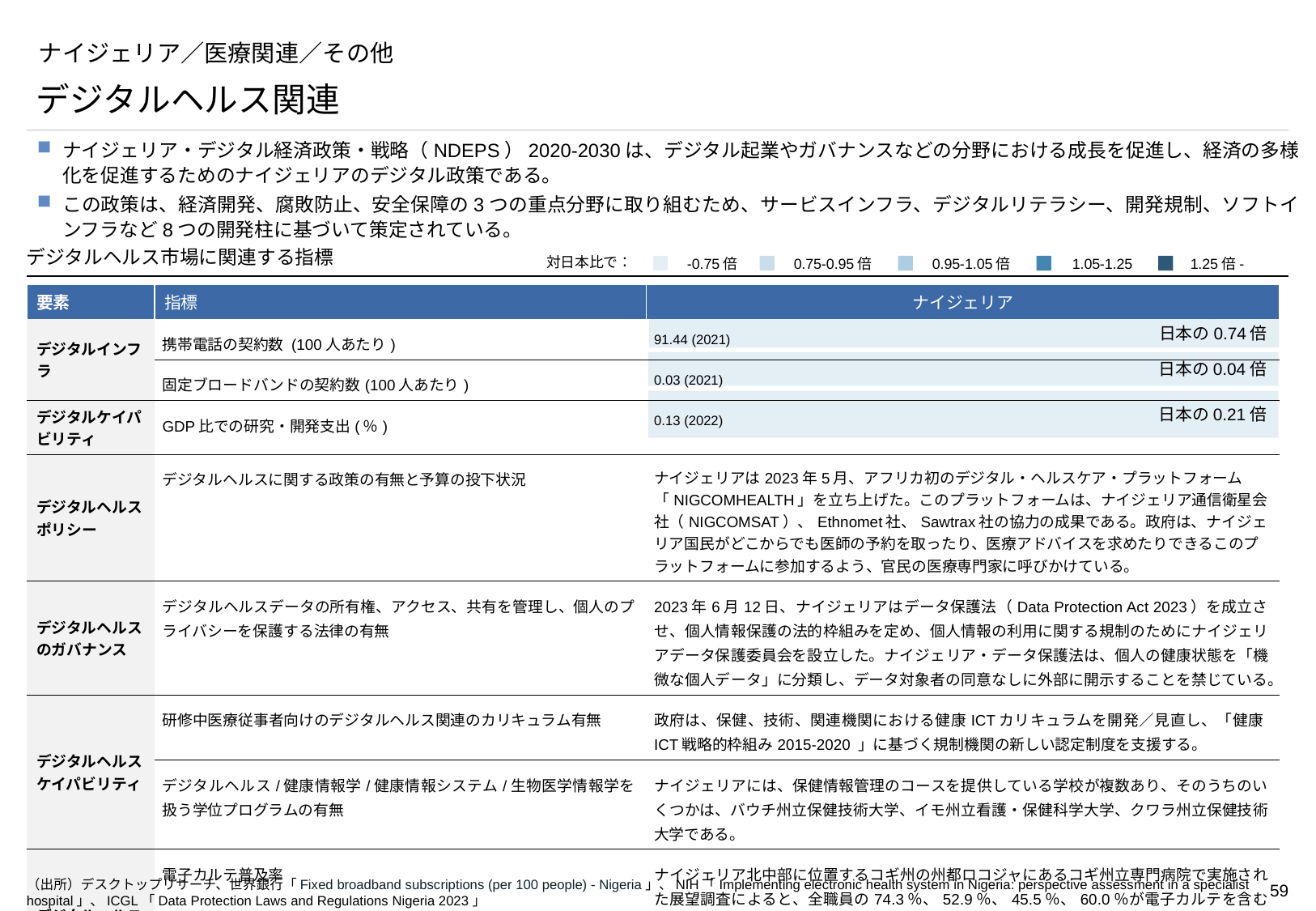

# ナイジェリア／医療関連／その他
デジタルヘルス関連
ナイジェリア・デジタル経済政策・戦略（NDEPS）2020-2030は、デジタル起業やガバナンスなどの分野における成長を促進し、経済の多様化を促進するためのナイジェリアのデジタル政策である。
この政策は、経済開発、腐敗防止、安全保障の3つの重点分野に取り組むため、サービスインフラ、デジタルリテラシー、開発規制、ソフトインフラなど8つの開発柱に基づいて策定されている。
デジタルヘルス市場に関連する指標
対日本比で：
-0.75倍

0.75-0.95倍

0.95-1.05倍

1.05-1.25

1.25倍-

| 要素 | 指標 | ナイジェリア |
| --- | --- | --- |
| デジタルインフラ | 携帯電話の契約数 (100人あたり) | 91.44 (2021) |
| デジタルケイパビリティ | 固定ブロードバンドの契約数(100人あたり) | 0.03 (2021) |
| デジタルケイパビリティ | GDP比での研究・開発支出(％) | 0.13 (2022) |
| デジタルヘルスポリシー | デジタルヘルスに関する政策の有無と予算の投下状況 | ナイジェリアは2023年5月、アフリカ初のデジタル・ヘルスケア・プラットフォーム「NIGCOMHEALTH」を立ち上げた。このプラットフォームは、ナイジェリア通信衛星会社（NIGCOMSAT）、Ethnomet社、Sawtrax社の協力の成果である。政府は、ナイジェリア国民がどこからでも医師の予約を取ったり、医療アドバイスを求めたりできるこのプラットフォームに参加するよう、官民の医療専門家に呼びかけている。 |
| デジタルヘルスのガバナンス | デジタルヘルスデータの所有権、アクセス、共有を管理し、個人のプライバシーを保護する法律の有無 | 2023年6月12日、ナイジェリアはデータ保護法（Data Protection Act 2023）を成立させ、個人情報保護の法的枠組みを定め、個人情報の利用に関する規制のためにナイジェリアデータ保護委員会を設立した。ナイジェリア・データ保護法は、個人の健康状態を「機微な個人データ」に分類し、データ対象者の同意なしに外部に開示することを禁じている。 |
| デジタルヘルスケイパビリティ | 研修中医療従事者向けのデジタルヘルス関連のカリキュラム有無 | 政府は、保健、技術、関連機関における健康ICTカリキュラムを開発／見直し、「健康ICT戦略的枠組み2015-2020 」に基づく規制機関の新しい認定制度を支援する。 |
|  | デジタルヘルス/健康情報学/健康情報システム/生物医学情報学を扱う学位プログラムの有無 | ナイジェリアには、保健情報管理のコースを提供している学校が複数あり、そのうちのいくつかは、バウチ州立保健技術大学、イモ州立看護・保健科学大学、クワラ州立保健技術大学である。 |
| デジタルヘルスインフラ | 電子カルテ普及率 | ナイジェリア北中部に位置するコギ州の州都ロコジャにあるコギ州立専門病院で実施された展望調査によると、全職員の74.3％、52.9％、45.5％、60.0％が電子カルテを含む電子医療記録（HER)に対し快適で、やる気にさせ、満足し、有効だと答えた |
|  | 医療関連目的に使用するためのマスター患者インデックスが存在するか | 左記の存在に関する情報は確認できなかった。 |
日本の0.74倍
日本の0.04倍
日本の0.21倍
（出所）デスクトップリサーチ、世界銀行「Fixed broadband subscriptions (per 100 people) - Nigeria」、NIH「Implementing electronic health system in Nigeria: perspective assessment in a specialist hospital」、ICGL「Data Protection Laws and Regulations Nigeria 2023」